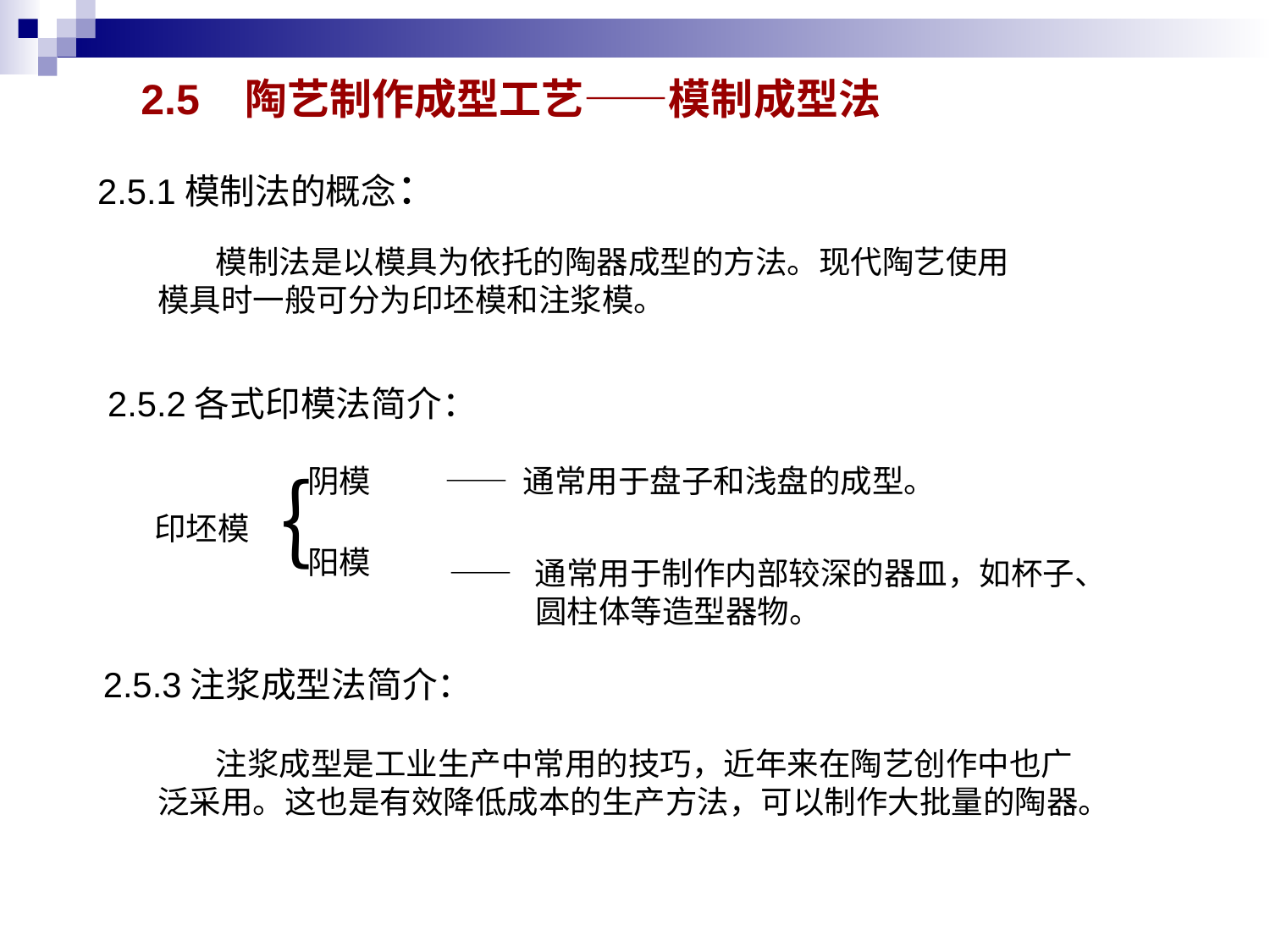

2.5   陶艺制作成型工艺——模制成型法
2.5.1模制法的概念：
       模制法是以模具为依托的陶器成型的方法。现代陶艺使用模具时一般可分为印坯模和注浆模。

2.5.2各式印模法简介：
阴模
—— 通常用于盘子和浅盘的成型。
｛

印坯模
阳模
——  通常用于制作内部较深的器皿，如杯子、                圆柱体等造型器物。
2.5.3注浆成型法简介：
       注浆成型是工业生产中常用的技巧，近年来在陶艺创作中也广泛采用。这也是有效降低成本的生产方法，可以制作大批量的陶器。